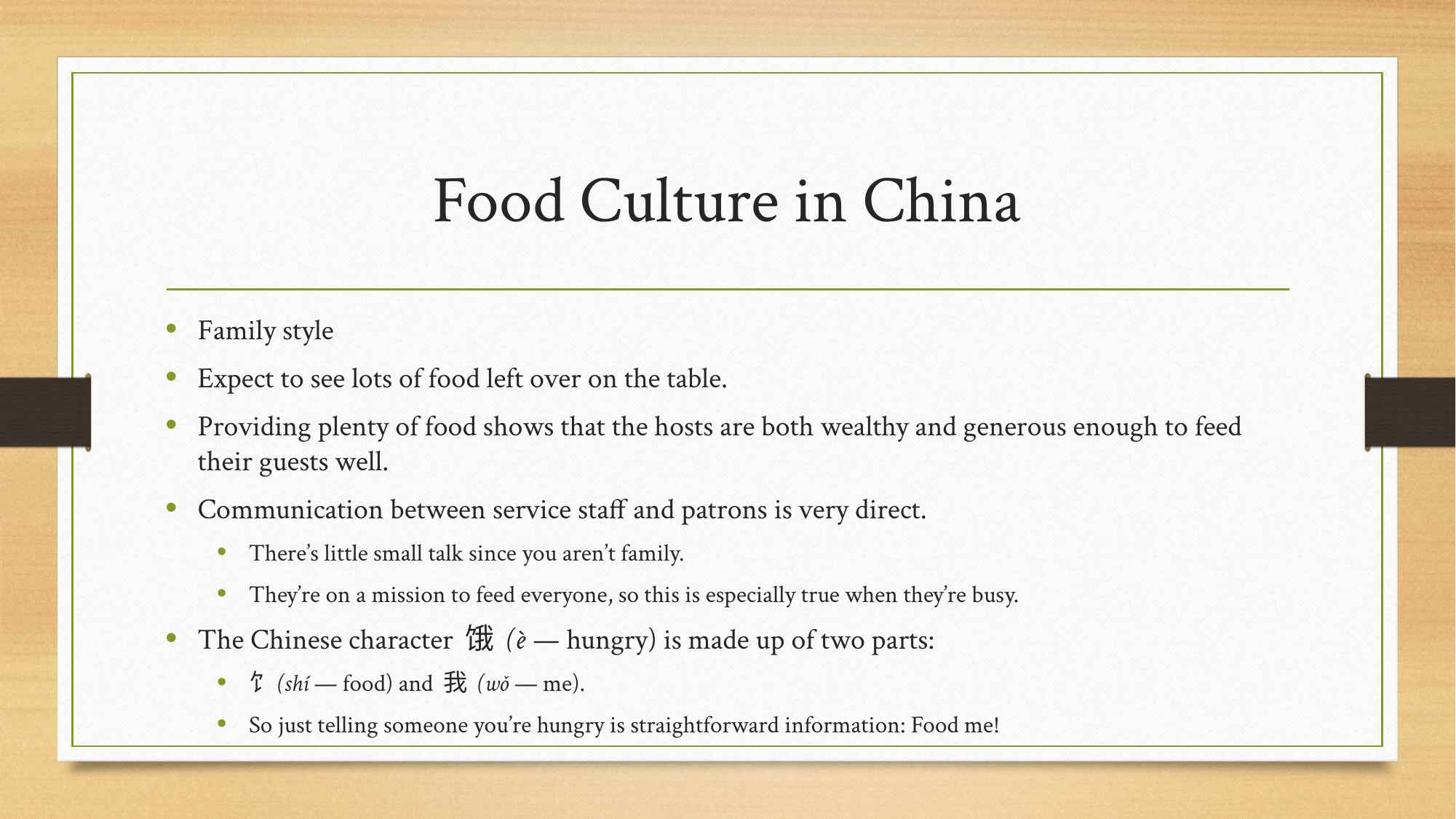

# Food Culture in China
Family style
Expect to see lots of food left over on the table.
Providing plenty of food shows that the hosts are both wealthy and generous enough to feed their guests well.
Communication between service staff and patrons is very direct.
There’s little small talk since you aren’t family.
They’re on a mission to feed everyone, so this is especially true when they’re busy.
The Chinese character 饿 (è — hungry) is made up of two parts:
饣(shí — food) and 我 (wǒ — me).
So just telling someone you’re hungry is straightforward information: Food me!